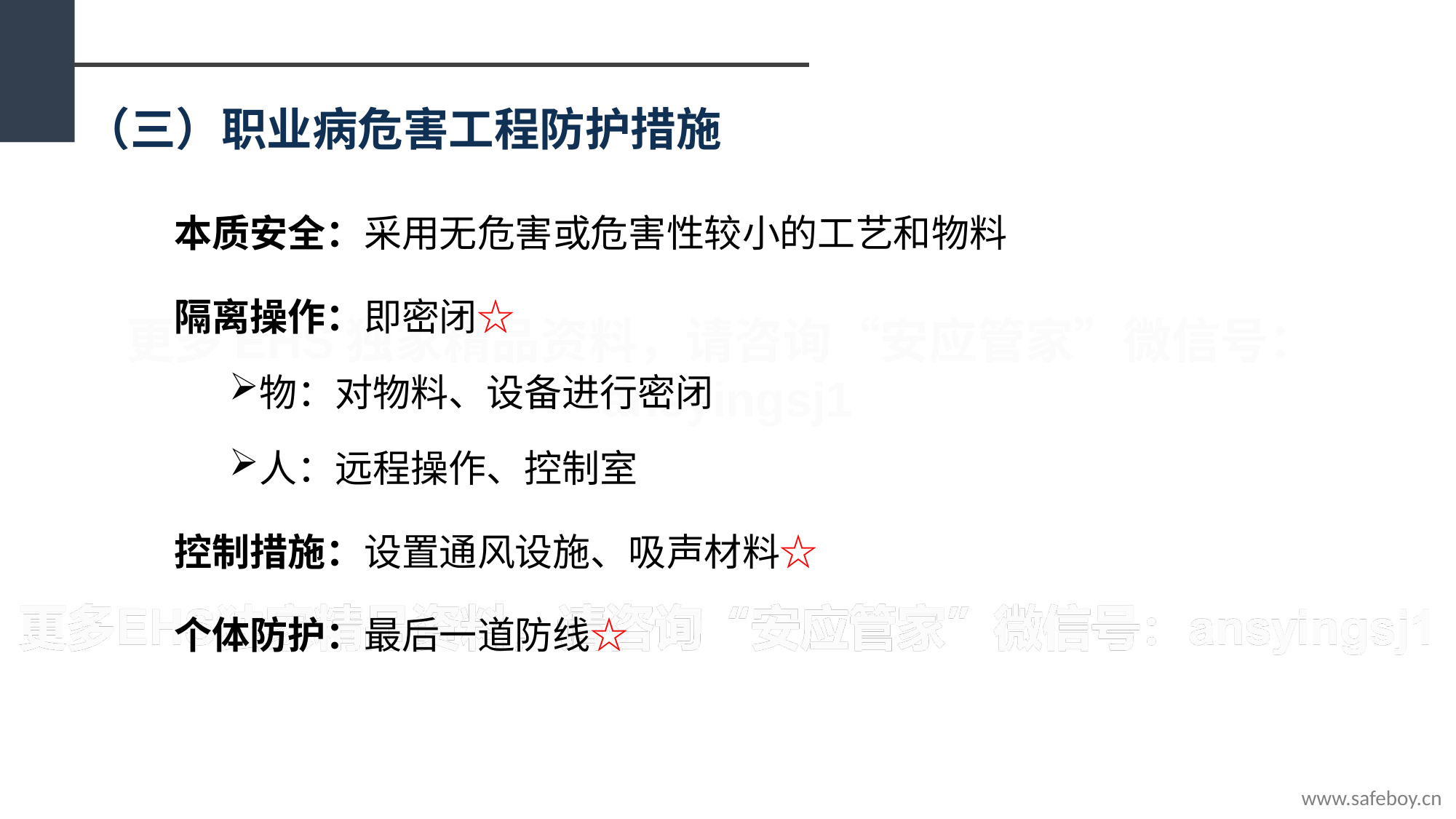

（三）职业病危害工程防护措施
本质安全：采用无危害或危害性较小的工艺和物料
隔离操作：即密闭☆
物：对物料、设备进行密闭
人：远程操作、控制室
控制措施：设置通风设施、吸声材料☆
个体防护：最后一道防线☆